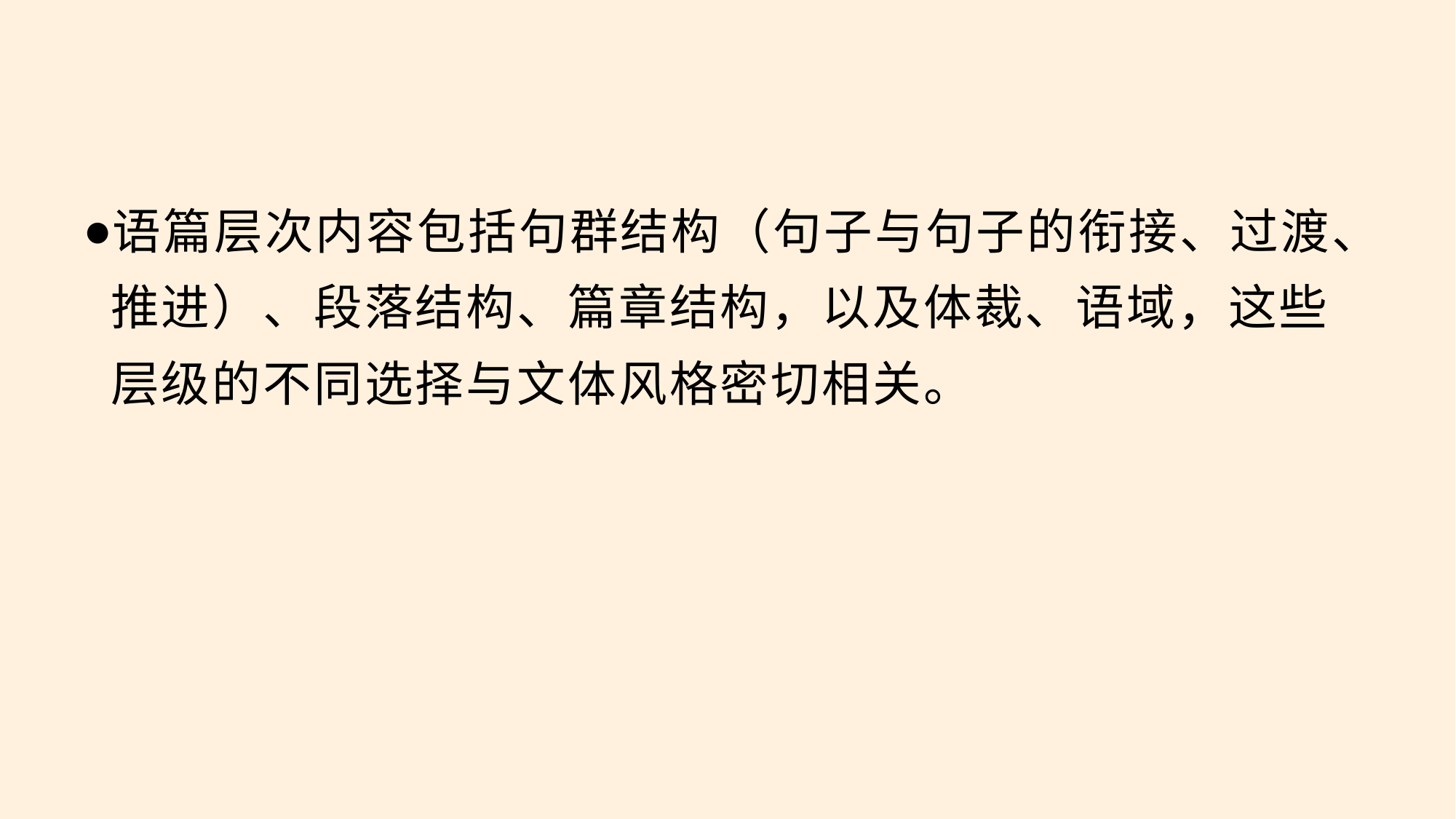

#
语篇层次内容包括句群结构（句子与句子的衔接、过渡、推进）、段落结构、篇章结构，以及体裁、语域，这些层级的不同选择与文体风格密切相关。